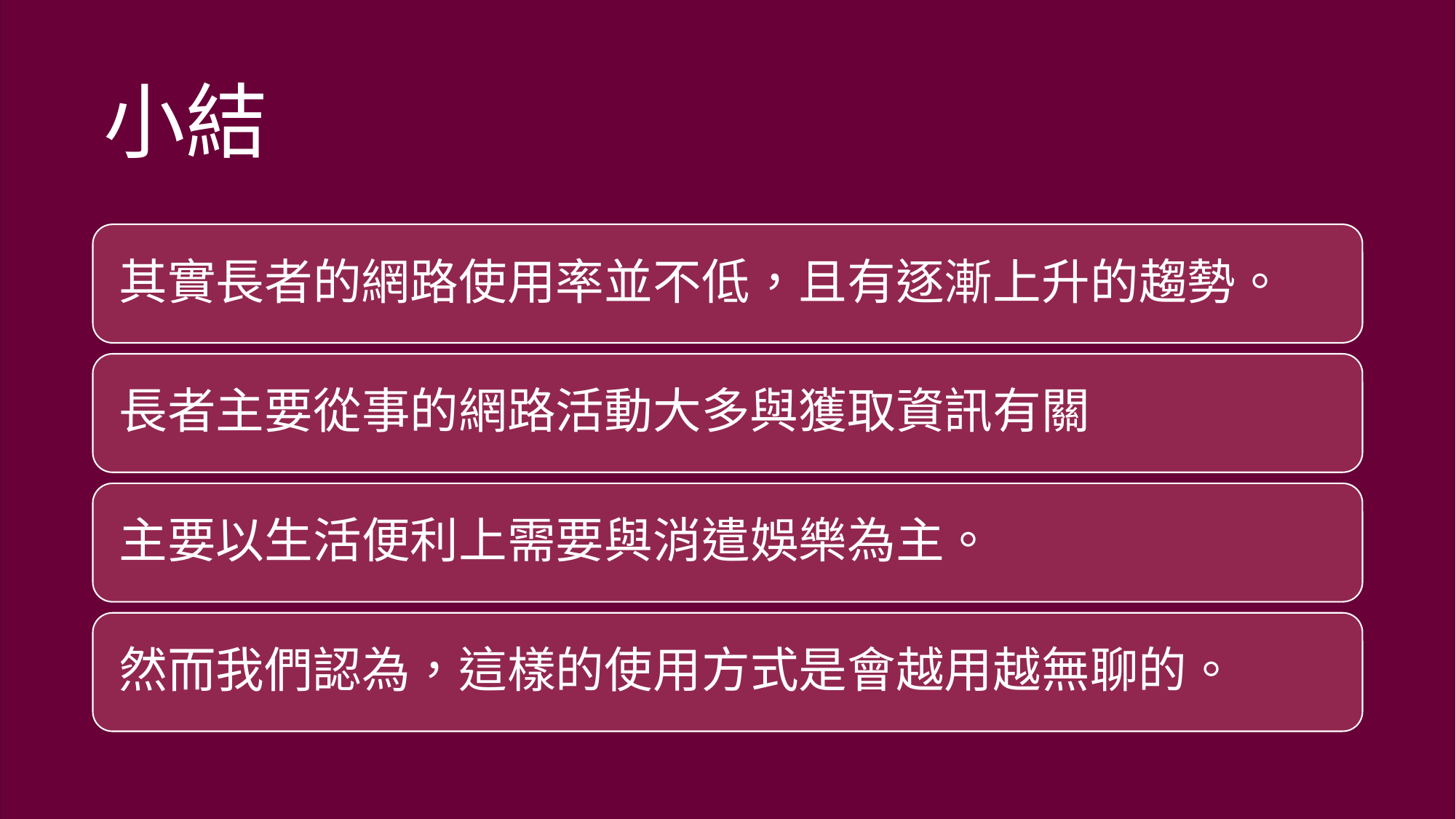

# 小結
其實長者的網路使用率並不低，且有逐漸上升的趨勢。
長者主要從事的網路活動大多與獲取資訊有關
主要以生活便利上需要與消遣娛樂為主。
然而我們認為，這樣的使用方式是會越用越無聊的。